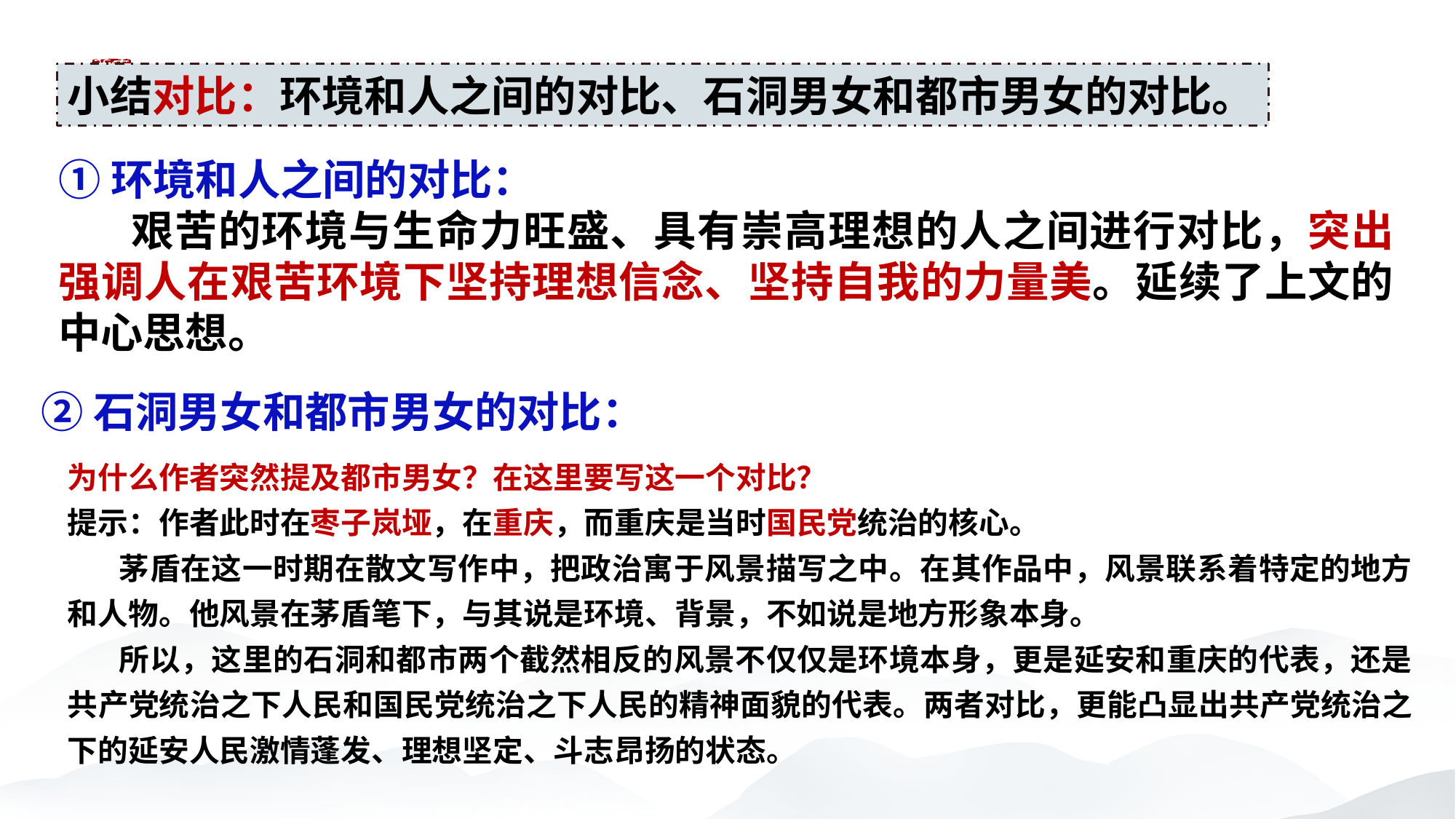

小结对比：环境和人之间的对比、石洞男女和都市男女的对比。
①环境和人之间的对比：
艰苦的环境与生命力旺盛、具有崇高理想的人之间进行对比，突出强调人在艰苦环境下坚持理想信念、坚持自我的力量美。延续了上文的中心思想。
②石洞男女和都市男女的对比：

为什么作者突然提及都市男女？在这里要写这一个对比？
提示：作者此时在枣子岚垭，在重庆，而重庆是当时国民党统治的核心。
      茅盾在这一时期在散文写作中，把政治寓于风景描写之中。在其作品中，风景联系着特定的地方和人物。他风景在茅盾笔下，与其说是环境、背景，不如说是地方形象本身。
      所以，这里的石洞和都市两个截然相反的风景不仅仅是环境本身，更是延安和重庆的代表，还是共产党统治之下人民和国民党统治之下人民的精神面貌的代表。两者对比，更能凸显出共产党统治之下的延安人民激情蓬发、理想坚定、斗志昂扬的状态。